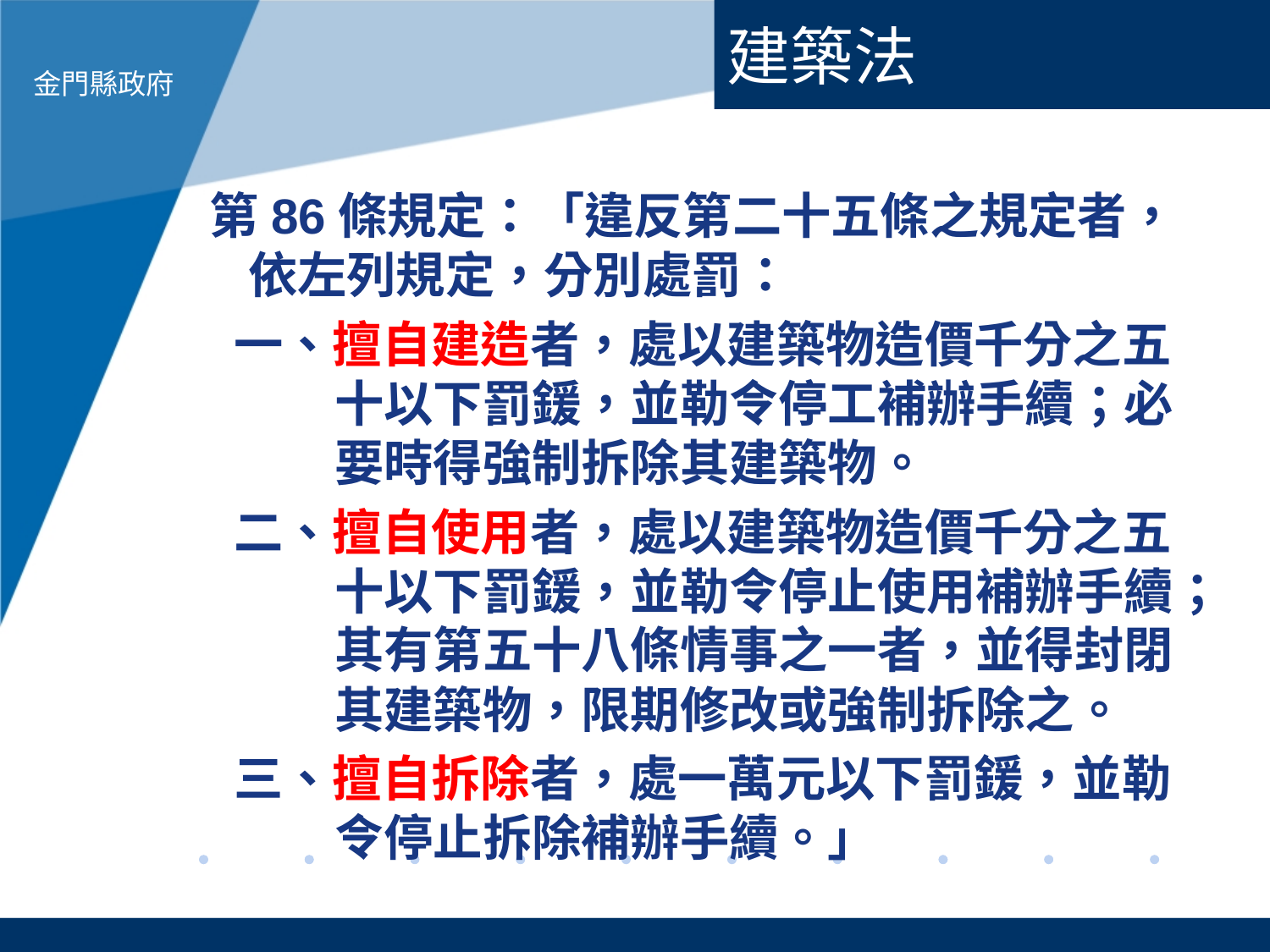

建築法
第86條規定：「違反第二十五條之規定者，依左列規定，分別處罰：
一、擅自建造者，處以建築物造價千分之五十以下罰鍰，並勒令停工補辦手續；必要時得強制拆除其建築物。
二、擅自使用者，處以建築物造價千分之五十以下罰鍰，並勒令停止使用補辦手續；其有第五十八條情事之一者，並得封閉其建築物，限期修改或強制拆除之。
三、擅自拆除者，處一萬元以下罰鍰，並勒令停止拆除補辦手續。」